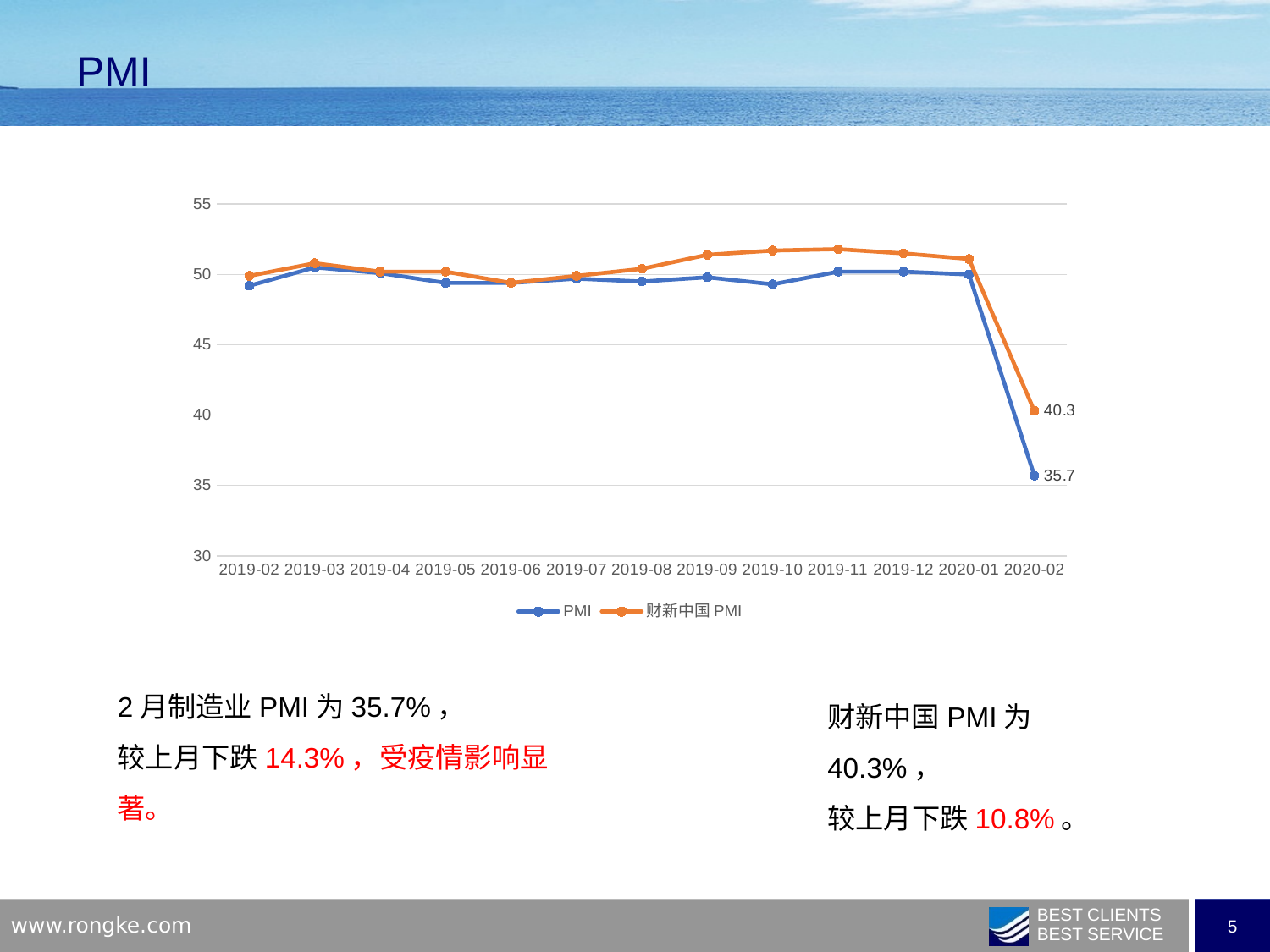

# PMI

### Chart

| Category | PMI | 财新中国PMI |
|---|---|---|
| 2019-02 | 49.2 | 49.9 |
| 2019-03 | 50.5 | 50.8 |
| 2019-04 | 50.1 | 50.2 |
| 2019-05 | 49.4 | 50.2 |
| 2019-06 | 49.4 | 49.4 |
| 2019-07 | 49.7 | 49.9 |
| 2019-08 | 49.5 | 50.4 |
| 2019-09 | 49.8 | 51.4 |
| 2019-10 | 49.3 | 51.7 |
| 2019-11 | 50.2 | 51.8 |
| 2019-12 | 50.2 | 51.5 |
| 2020-01 | 50.0 | 51.1 |
| 2020-02 | 35.7 | 40.3 |
2月制造业PMI为35.7%，
较上月下跌14.3%，受疫情影响显著。
财新中国PMI为40.3%，
较上月下跌10.8%。